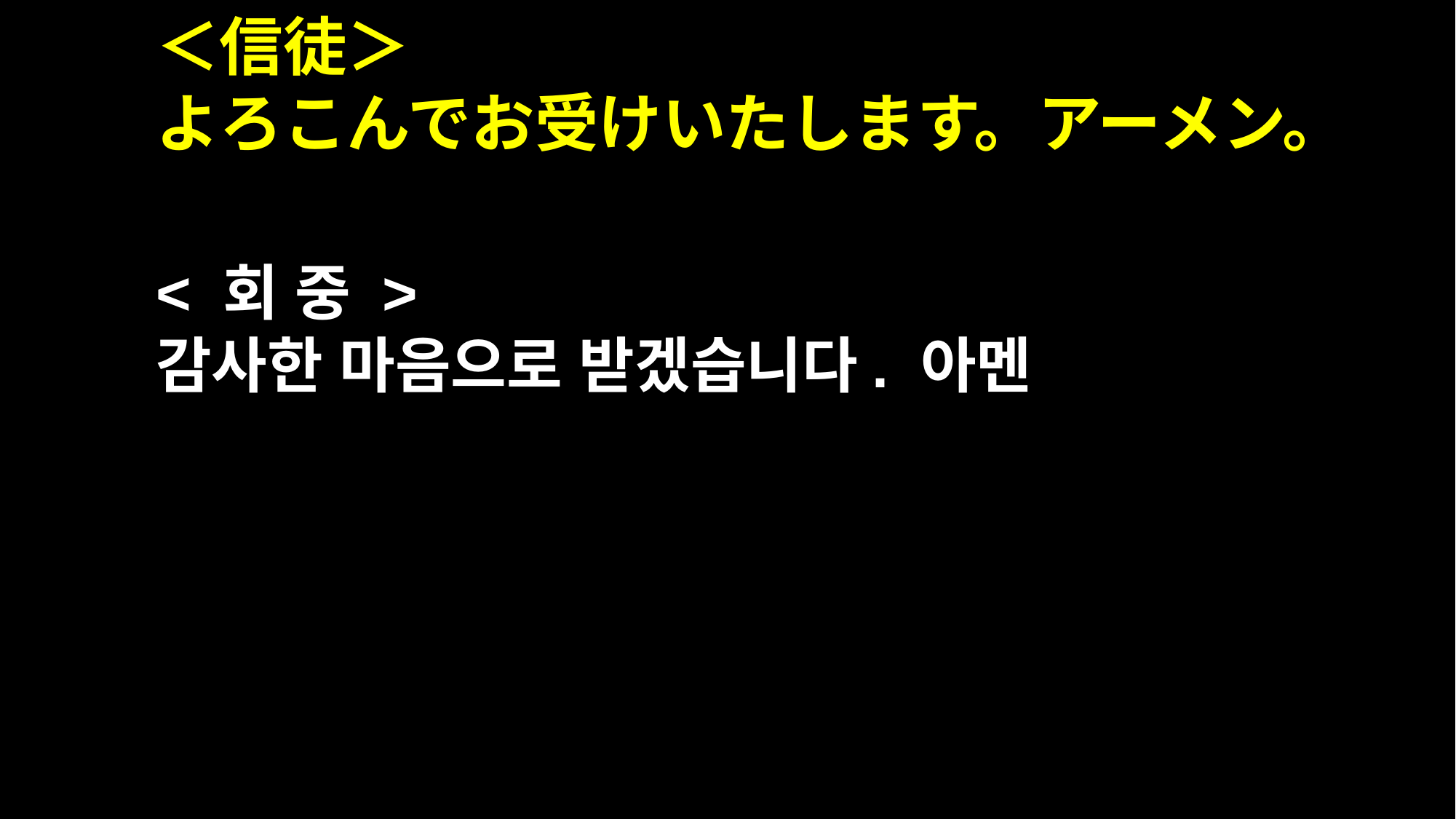

＜信徒＞
よろこんでお受けいたします。アーメン。

< 회 중 >
감사한 마음으로 받겠습니다. 아멘